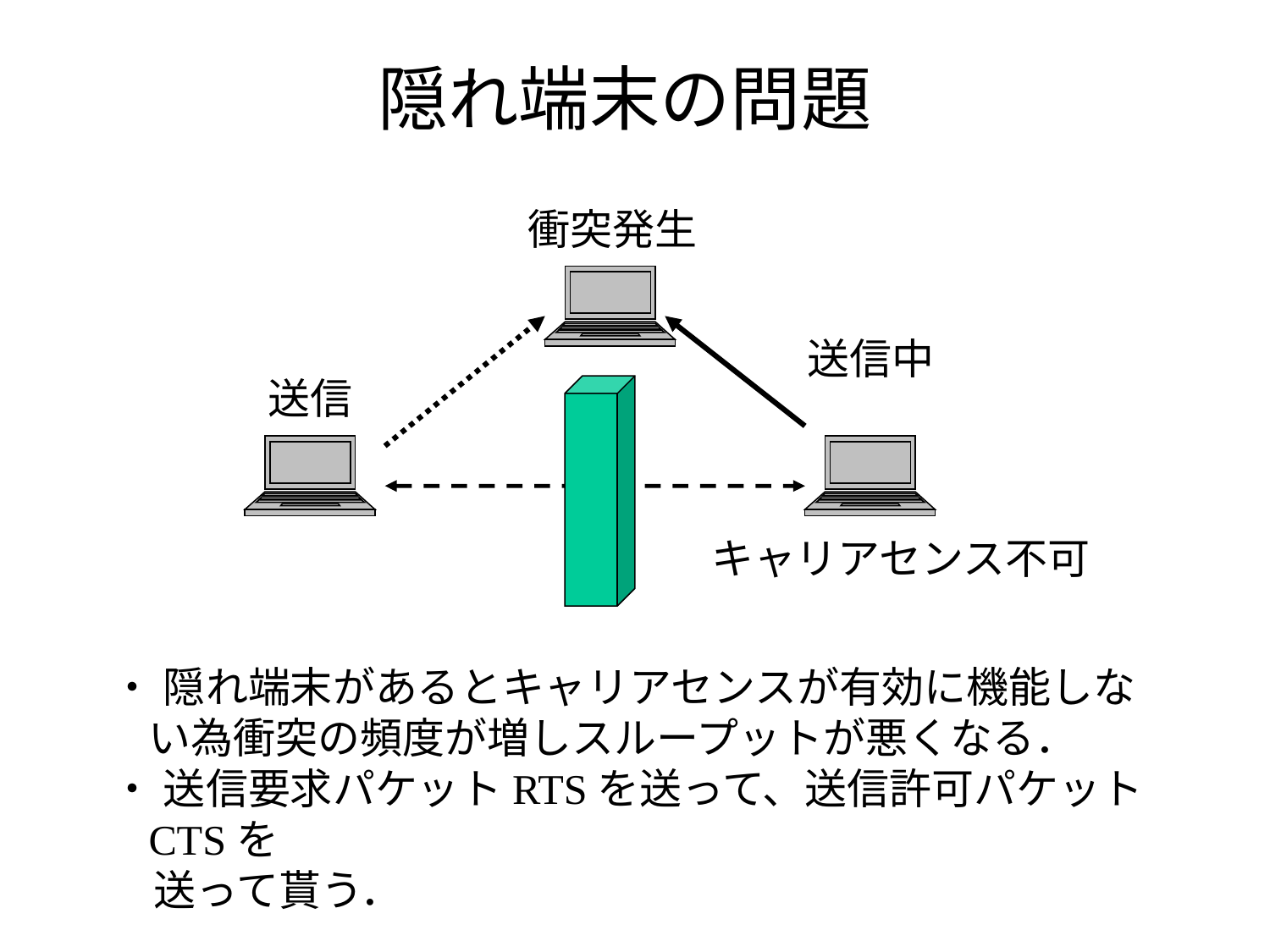

# 隠れ端末の問題
衝突発生

送信中
送信

キャリアセンス不可

・ 隠れ端末があるとキャリアセンスが有効に機能しない為衝突の頻度が増しスループットが悪くなる．
・ 送信要求パケットRTSを送って、送信許可パケットCTSを
　送って貰う．